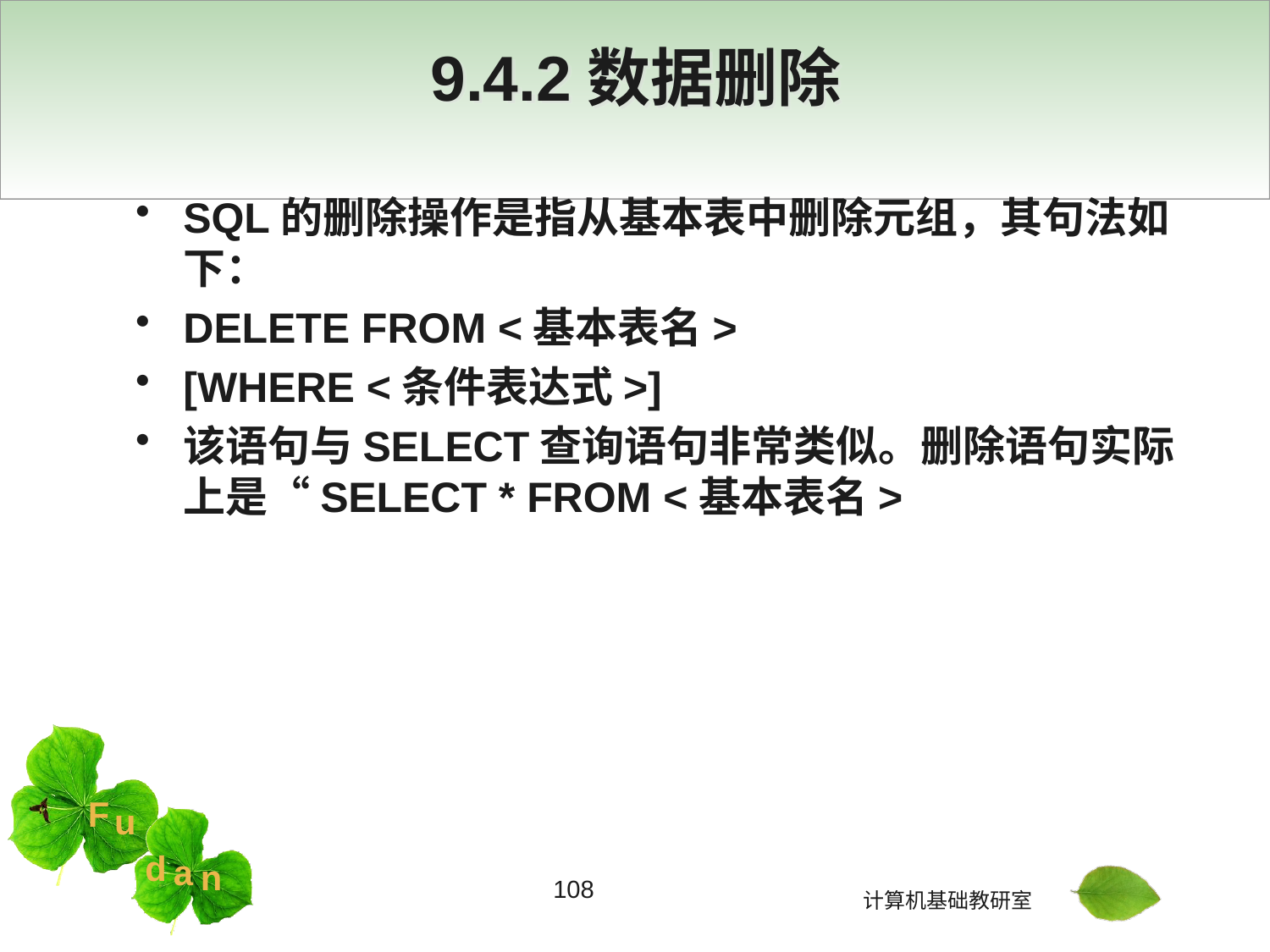

# 9.4.2数据删除
SQL的删除操作是指从基本表中删除元组，其句法如下：
DELETE FROM <基本表名>
[WHERE <条件表达式>]
该语句与SELECT查询语句非常类似。删除语句实际上是“SELECT * FROM <基本表名>

108